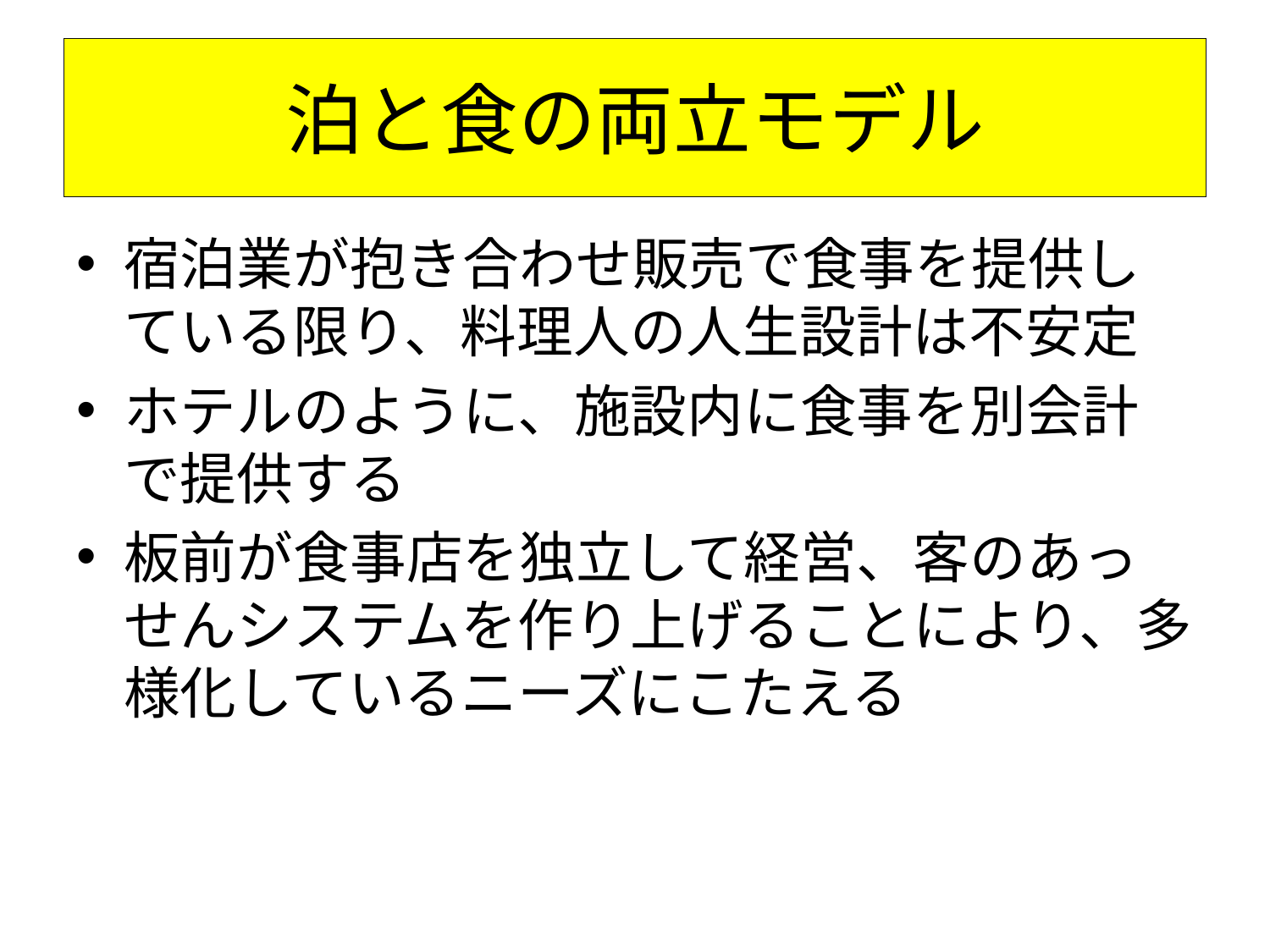

# 泊と食の両立モデル
宿泊業が抱き合わせ販売で食事を提供している限り、料理人の人生設計は不安定
ホテルのように、施設内に食事を別会計で提供する
板前が食事店を独立して経営、客のあっせんシステムを作り上げることにより、多様化しているニーズにこたえる